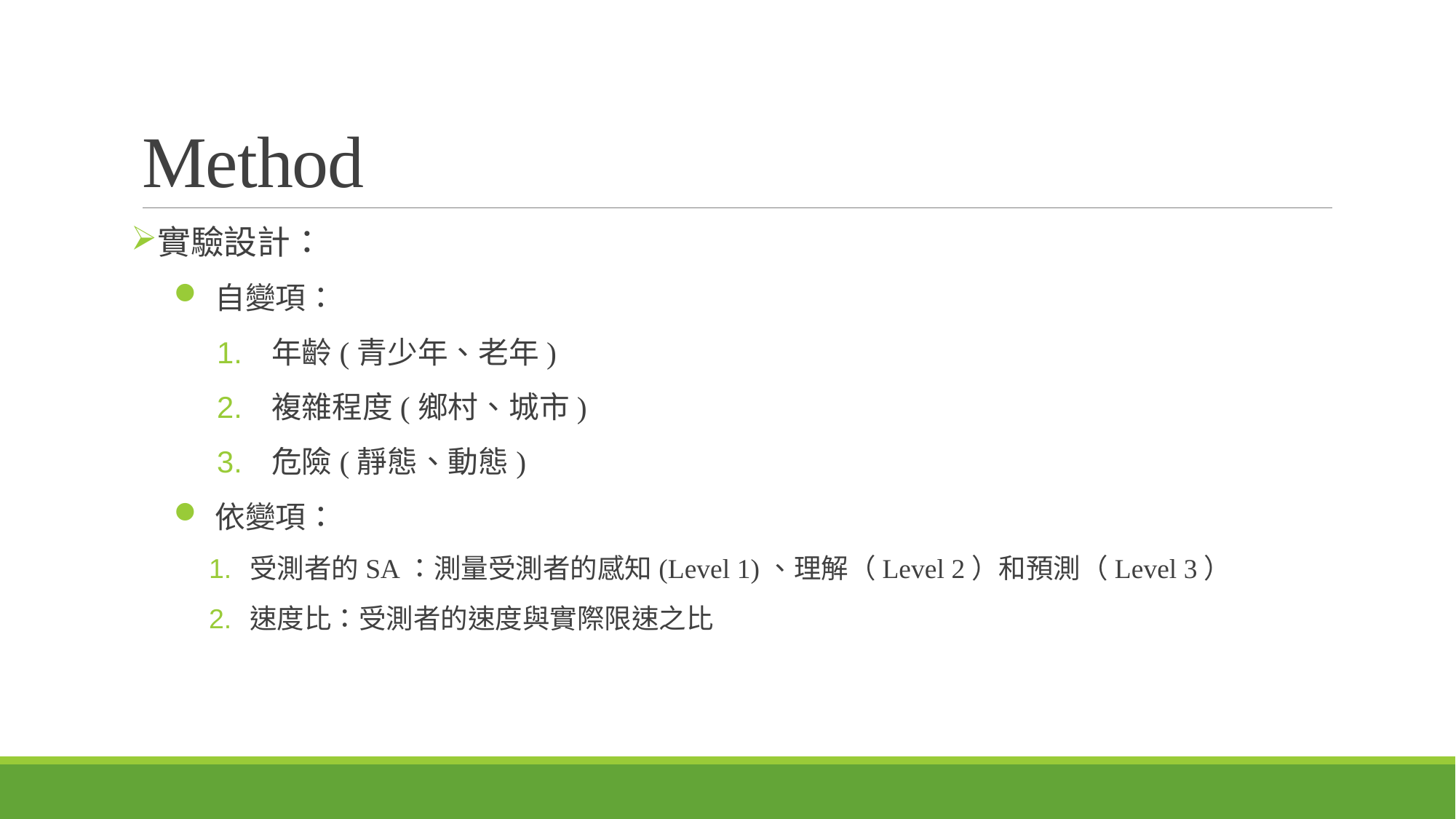

# Method
實驗設計：
自變項：
年齡(青少年、老年)
複雜程度(鄉村、城市)
危險(靜態、動態)
依變項：
受測者的SA：測量受測者的感知(Level 1)、理解（Level 2）和預測（Level 3）
速度比：受測者的速度與實際限速之比